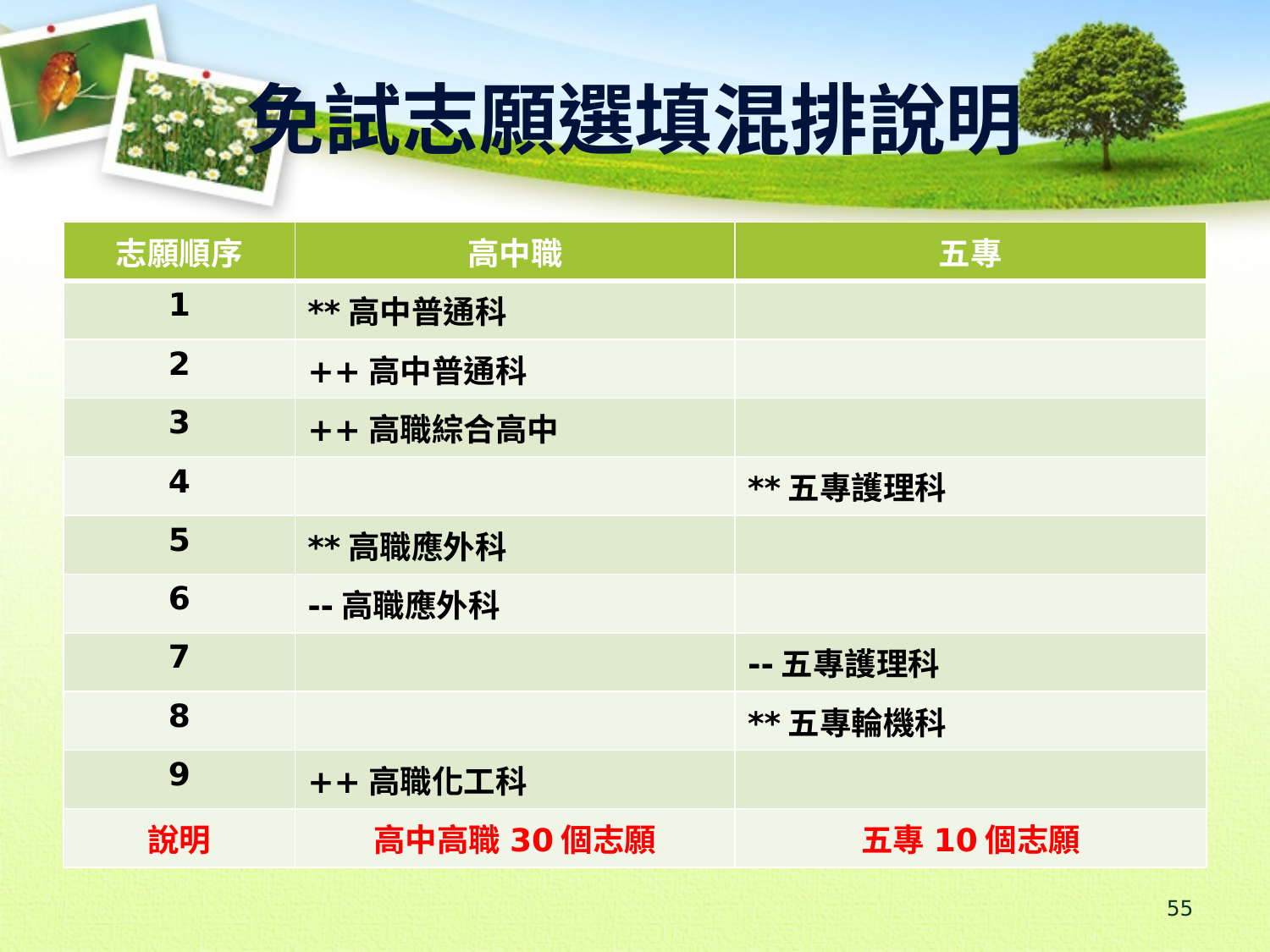

# 免試志願選填混排說明
| 志願順序 | 高中職 | 五專 |
| --- | --- | --- |
| 1 | \*\*高中普通科 |  |
| 2 | ++高中普通科 |  |
| 3 | ++高職綜合高中 |  |
| 4 |  | \*\*五專護理科 |
| 5 | \*\*高職應外科 |  |
| 6 | --高職應外科 |  |
| 7 |  | --五專護理科 |
| 8 |  | \*\*五專輪機科 |
| 9 | ++高職化工科 |  |
| 說明 | 高中高職30個志願 | 五專10個志願 |
55